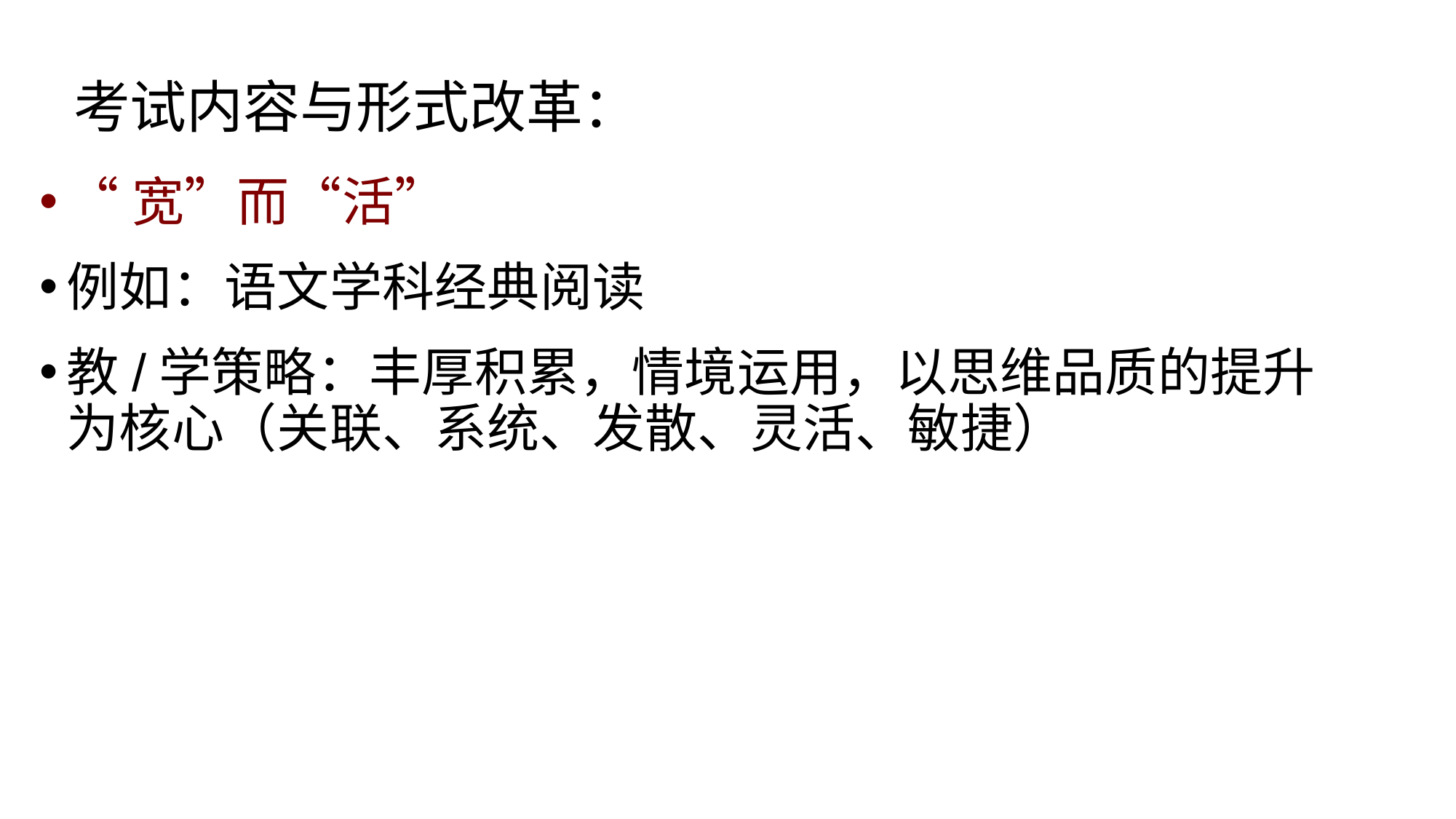

考试内容与形式改革：
“宽”而“活”
例如：语文学科经典阅读
教/学策略：丰厚积累，情境运用，以思维品质的提升为核心（关联、系统、发散、灵活、敏捷）